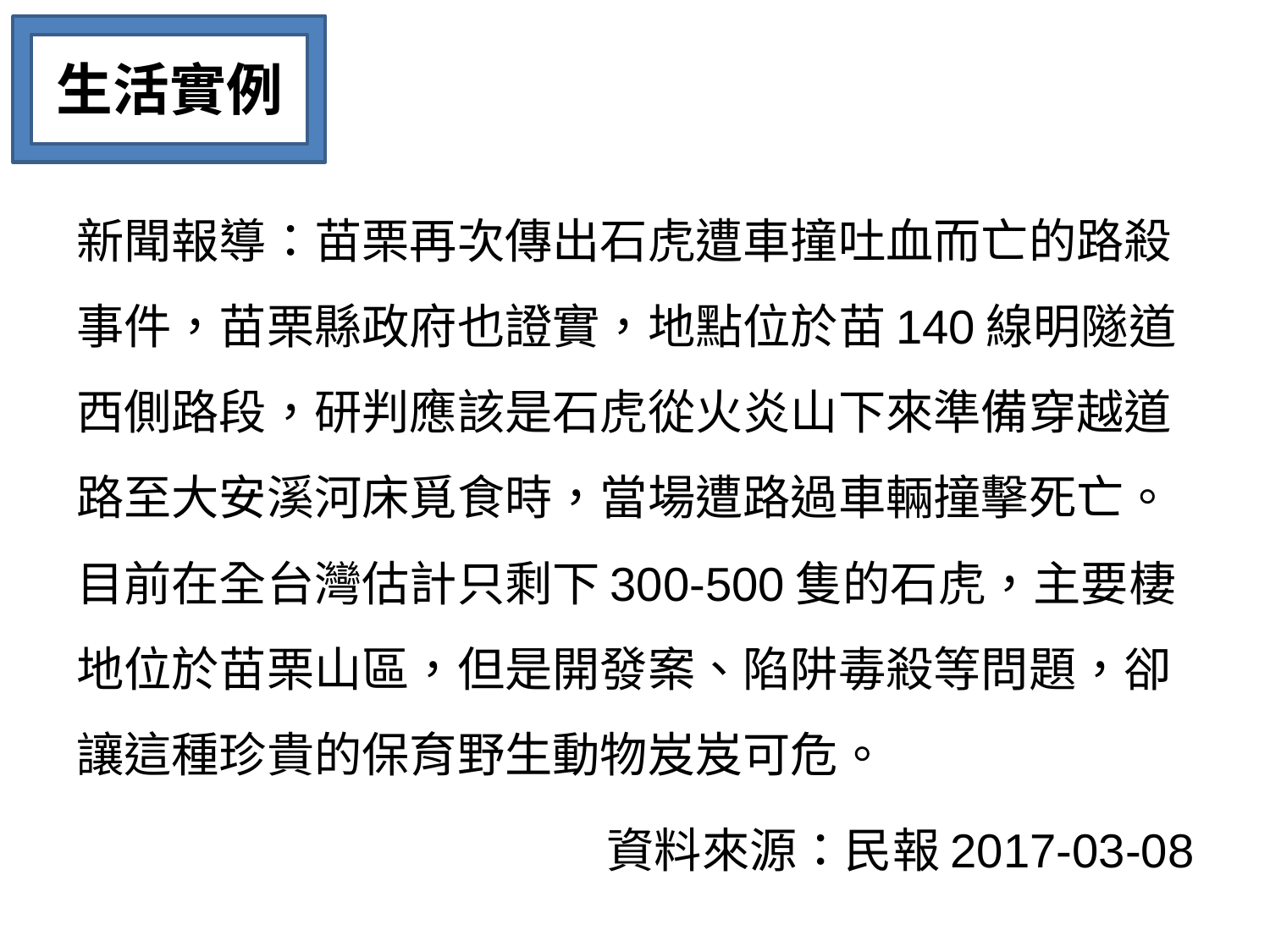

生活實例
新聞報導：苗栗再次傳出石虎遭車撞吐血而亡的路殺事件，苗栗縣政府也證實，地點位於苗140線明隧道西側路段，研判應該是石虎從火炎山下來準備穿越道路至大安溪河床覓食時，當場遭路過車輛撞擊死亡。目前在全台灣估計只剩下300-500隻的石虎，主要棲地位於苗栗山區，但是開發案、陷阱毒殺等問題，卻讓這種珍貴的保育野生動物岌岌可危。
資料來源：民報2017-03-08